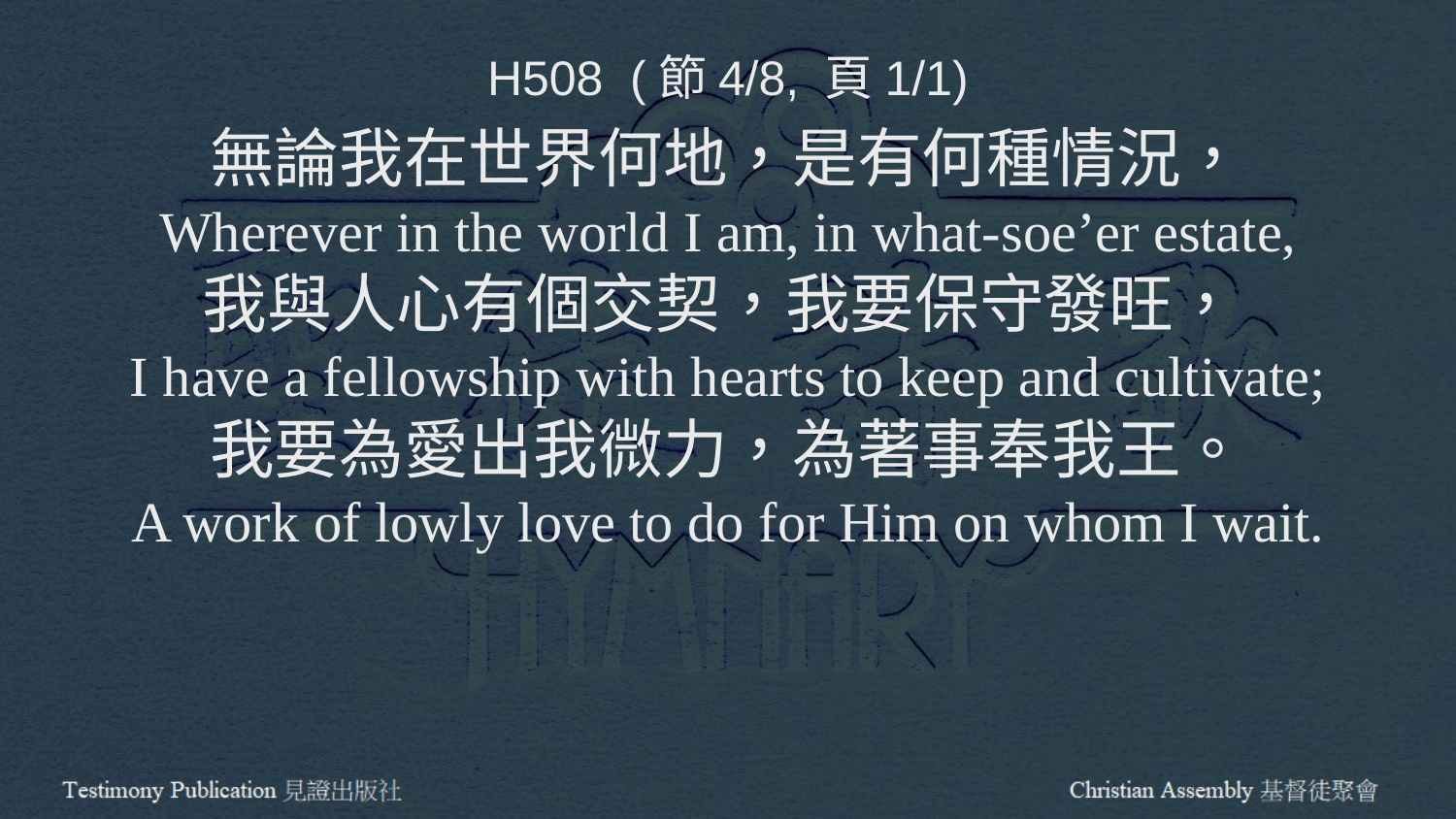

H508  (節4/8, 頁1/1)
無論我在世界何地，是有何種情況，
Wherever in the world I am, in what-soe’er estate,
我與人心有個交契，我要保守發旺，
I have a fellowship with hearts to keep and cultivate;
我要為愛出我微力，為著事奉我王。
A work of lowly love to do for Him on whom I wait.